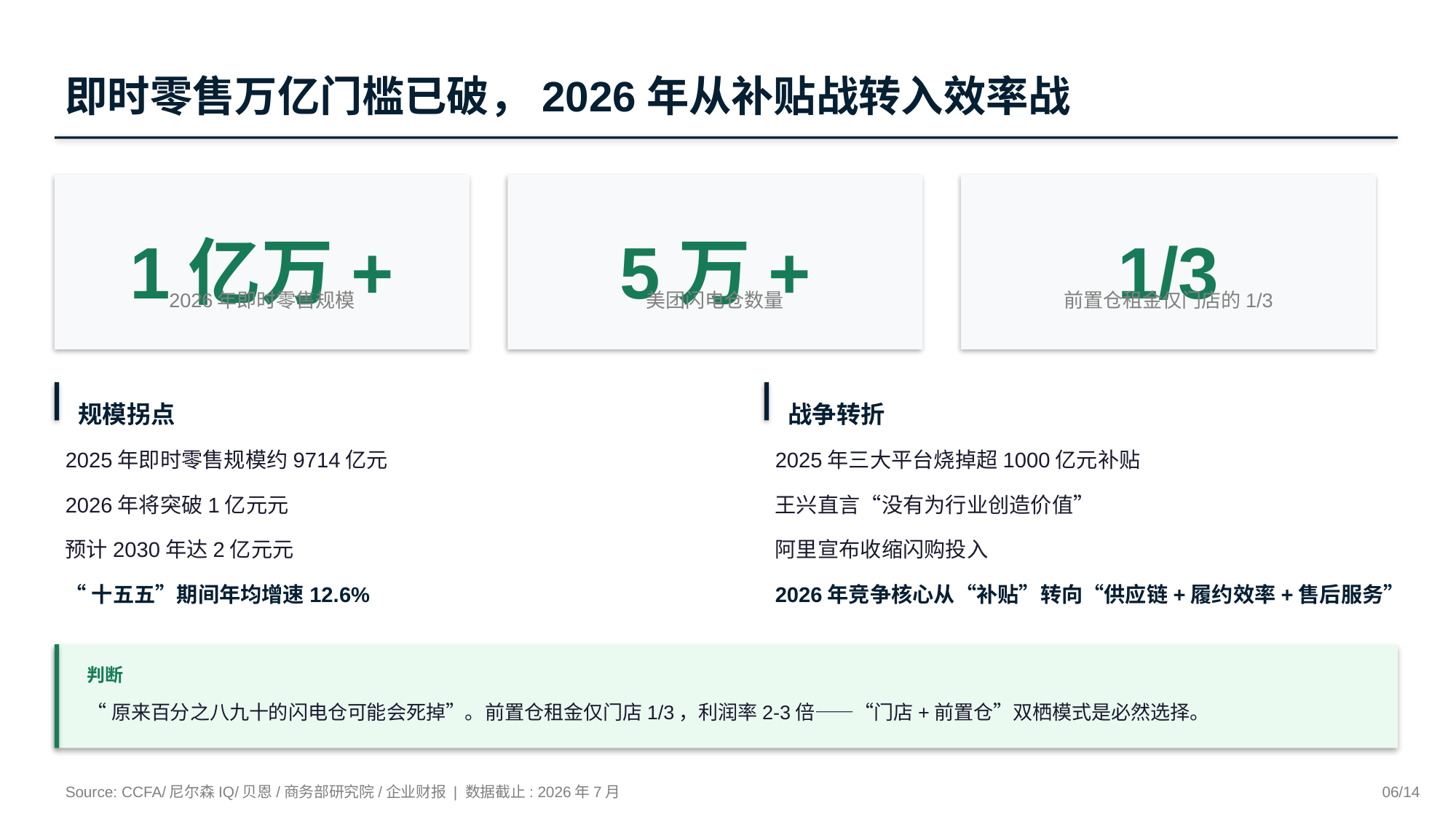

即时零售万亿门槛已破，2026年从补贴战转入效率战

1亿万+
5万+
1/3
2026年即时零售规模
美团闪电仓数量
前置仓租金仅门店的1/3

规模拐点

战争转折
2025年即时零售规模约9714亿元
2026年将突破1亿元元
预计2030年达2亿元元
“十五五”期间年均增速12.6%
2025年三大平台烧掉超1000亿元补贴
王兴直言“没有为行业创造价值”
阿里宣布收缩闪购投入
2026年竞争核心从“补贴”转向“供应链+履约效率+售后服务”

判断
“原来百分之八九十的闪电仓可能会死掉”。前置仓租金仅门店1/3，利润率2-3倍——“门店+前置仓”双栖模式是必然选择。
Source: CCFA/尼尔森IQ/贝恩/商务部研究院/企业财报 | 数据截止: 2026年7月
06/14